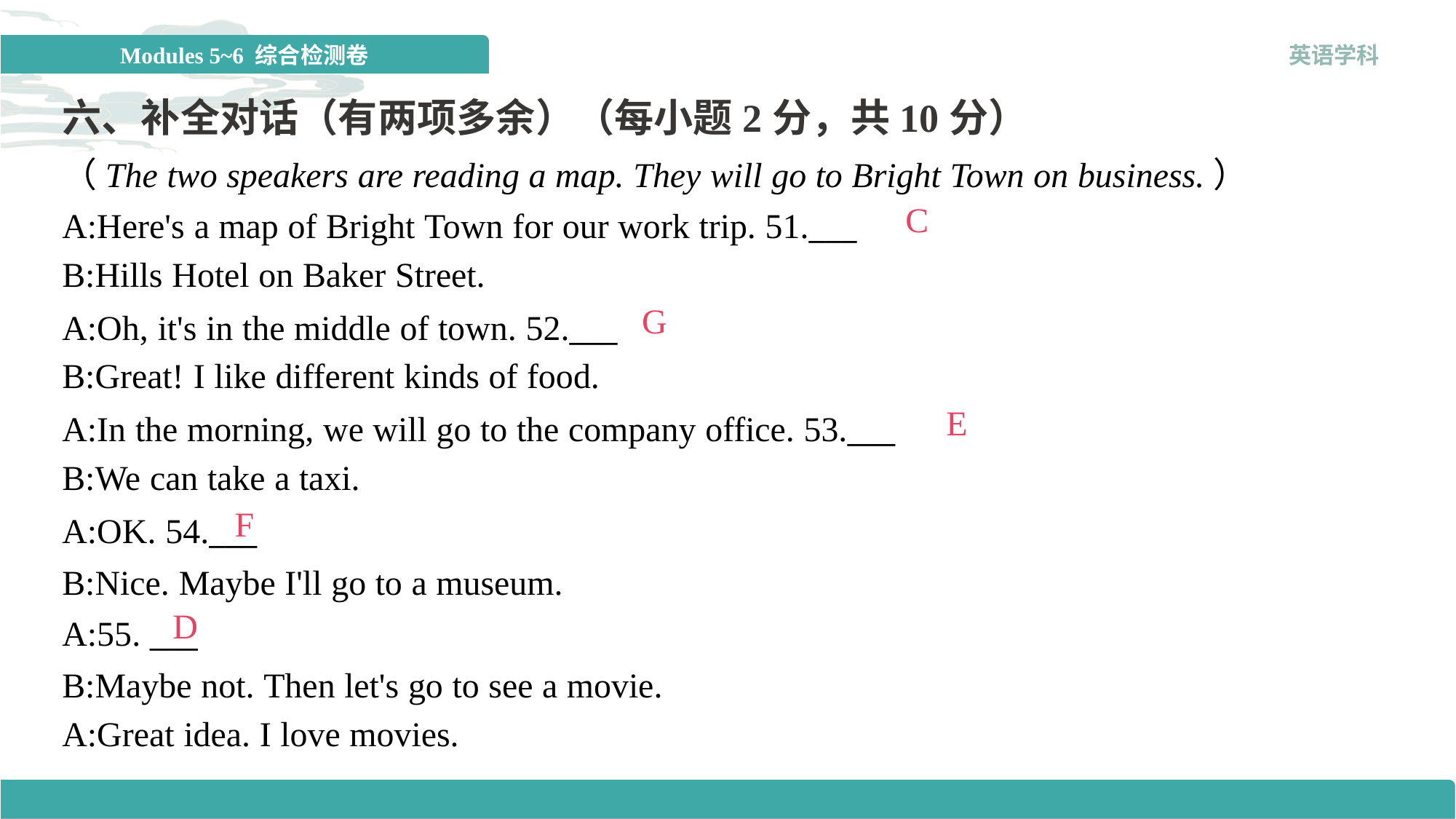

六、补全对话（有两项多余）（每小题2分，共10分）
（The two speakers are reading a map. They will go to Bright Town on business.）
C
A:Here's a map of Bright Town for our work trip. 51.___
B:Hills Hotel on Baker Street.
G
A:Oh, it's in the middle of town. 52.___
B:Great! I like different kinds of food.
E
A:In the morning, we will go to the company office. 53.___
B:We can take a taxi.
F
A:OK. 54.___
B:Nice. Maybe I'll go to a museum.
A:55. ___
B:Maybe not. Then let's go to see a movie.
A:Great idea. I love movies.
D